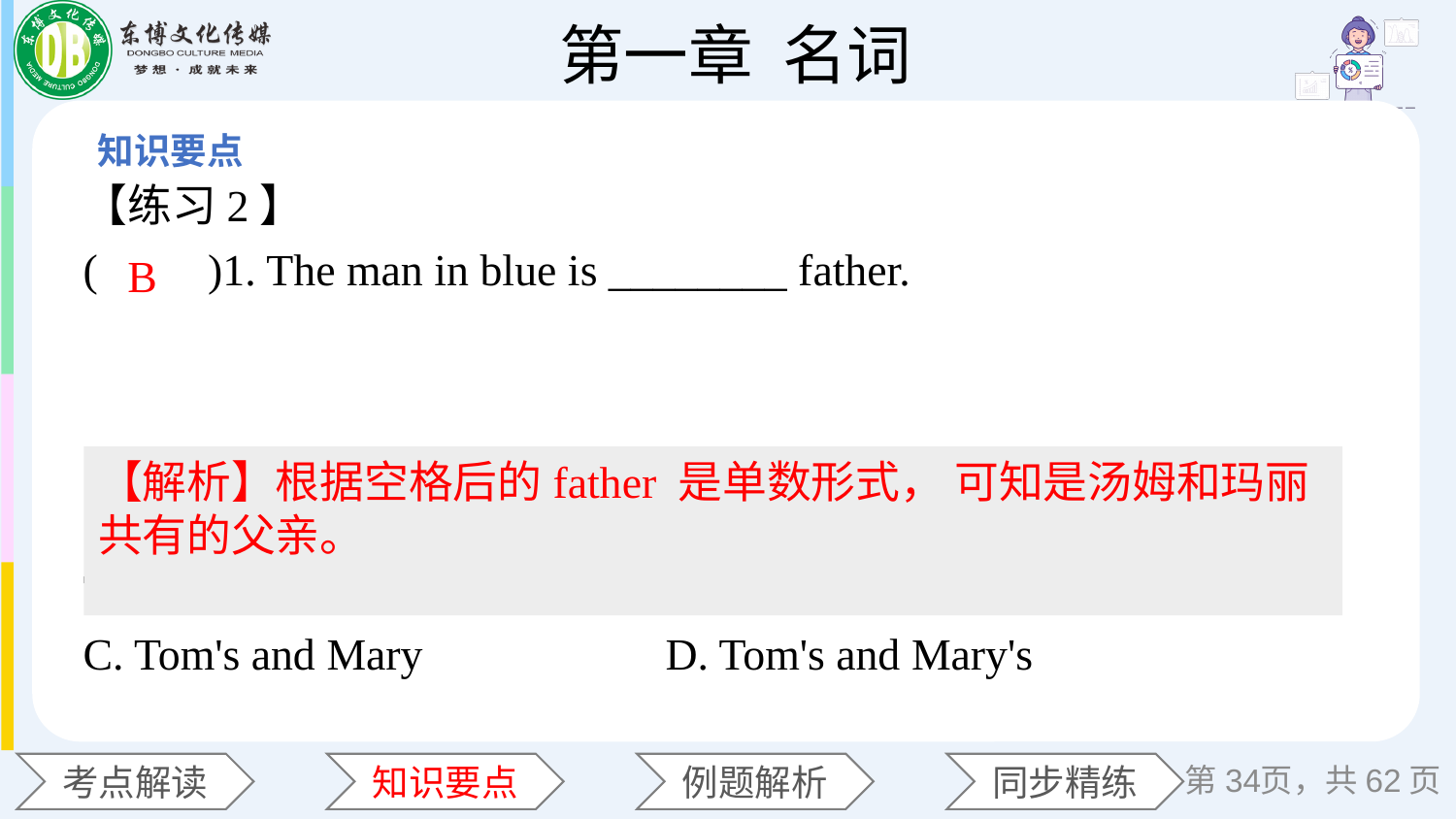

【练习2】
(　　)1. The man in blue is ________ father. 　　　　　　　　　　　　　　　　　　　　　　　　　　　　　　　　　　　　　　　　　　　　　　　　　　　　　　　　　　　　　　　　　　　　　　　　　　　　　　　　　　　　　　　　　　　　　　　　　　　　　　　　　　　　　　A. Tom and Mary    		B. Tom and Mary's
C. Tom's and Mary    		D. Tom's and Mary's

B
【解析】根据空格后的father 是单数形式， 可知是汤姆和玛丽共有的父亲。
第34页，共62页